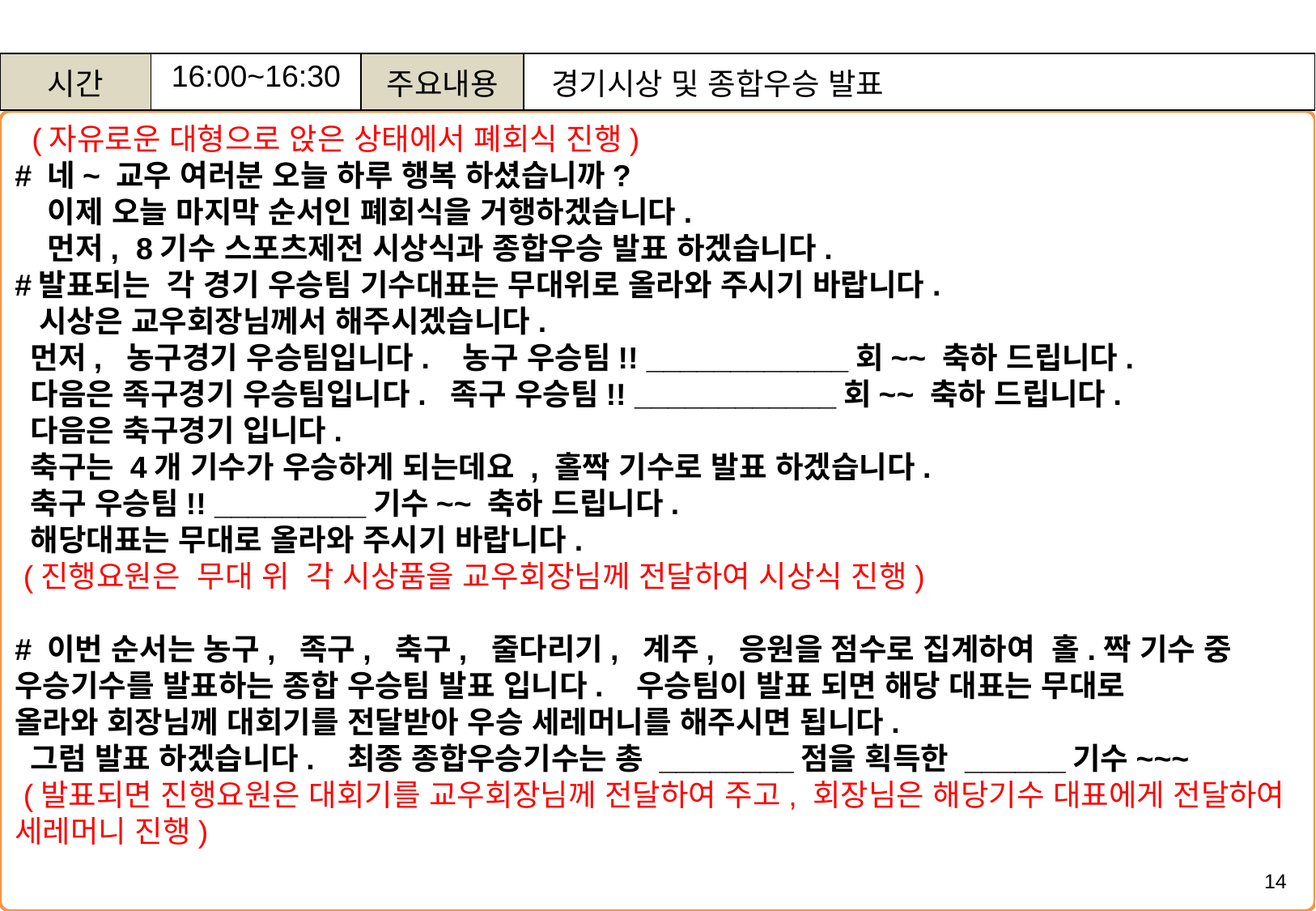

| 시간 | 16:00~16:30 | 주요내용 | 경기시상 및 종합우승 발표 |
| --- | --- | --- | --- |
  (자유로운 대형으로 앉은 상태에서 폐회식 진행)
# 네~ 교우 여러분 오늘 하루 행복 하셨습니까?
   이제 오늘 마지막 순서인 폐회식을 거행하겠습니다.
   먼저,  8기수 스포츠제전 시상식과 종합우승 발표 하겠습니다.
#발표되는  각 경기 우승팀 기수대표는 무대위로 올라와 주시기 바랍니다.
  시상은 교우회장님께서 해주시겠습니다.
 먼저,  농구경기 우승팀입니다.   농구 우승팀!! ____________회~~ 축하 드립니다.
 다음은 족구경기 우승팀입니다.  족구 우승팀!! ____________회~~ 축하 드립니다.
 다음은 축구경기 입니다.
 축구는 4개 기수가 우승하게 되는데요 , 홀짝 기수로 발표 하겠습니다.
 축구 우승팀!! _________기수~~ 축하 드립니다.
 해당대표는 무대로 올라와 주시기 바랍니다.
 (진행요원은  무대 위  각 시상품을 교우회장님께 전달하여 시상식 진행)

# 이번 순서는 농구,  족구,  축구,  줄다리기,  계주,  응원을 점수로 집계하여  홀.짝 기수 중
우승기수를 발표하는 종합 우승팀 발표 입니다.   우승팀이 발표 되면 해당 대표는 무대로
올라와 회장님께 대회기를 전달받아 우승 세레머니를 해주시면 됩니다.
 그럼 발표 하겠습니다.   최종 종합우승기수는 총 ________점을 획득한 ______기수~~~
 (발표되면 진행요원은 대회기를 교우회장님께 전달하여 주고, 회장님은 해당기수 대표에게 전달하여 세레머니 진행)

14